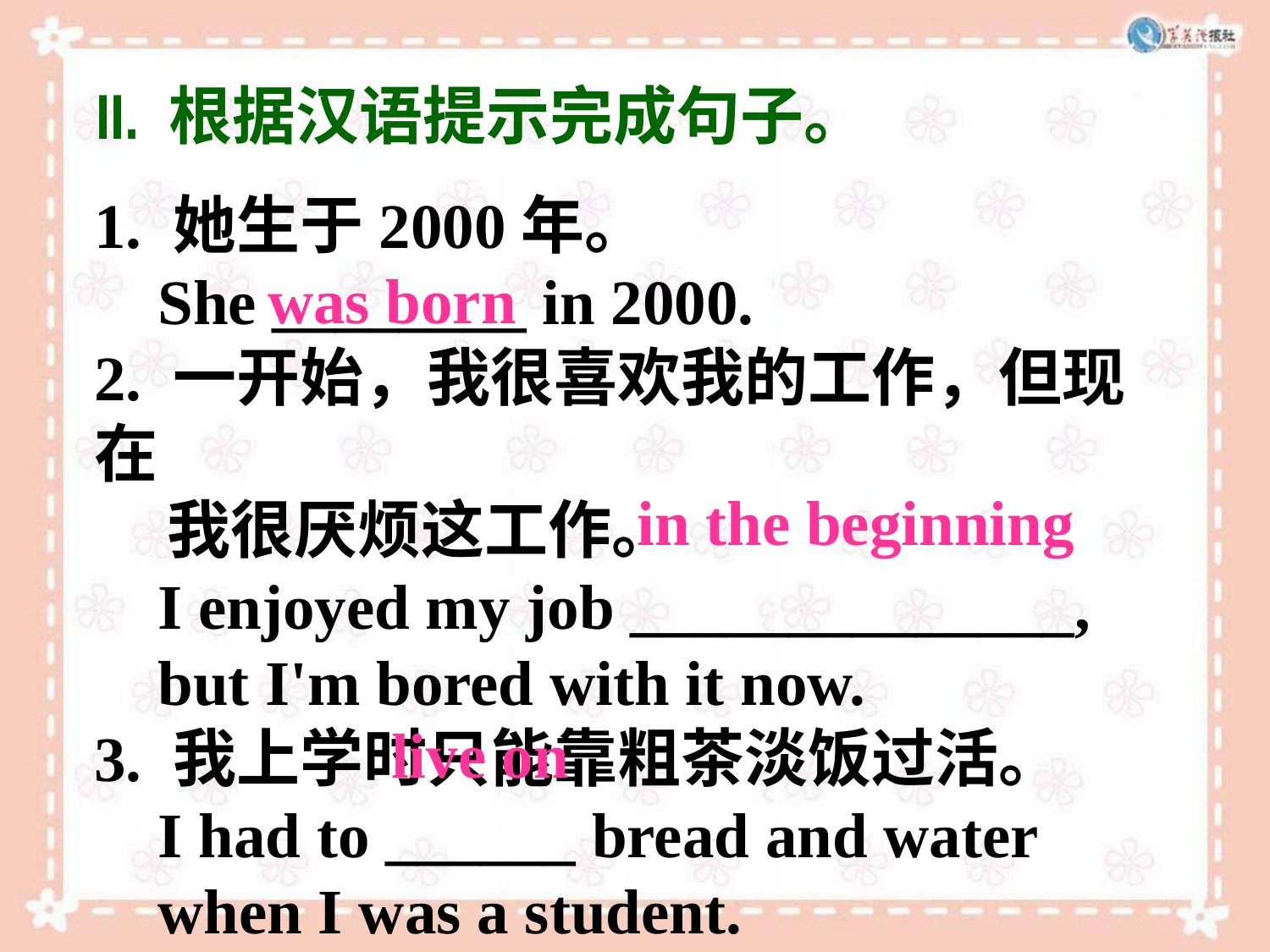

II. 根据汉语提示完成句子。
1. 她生于2000年。
    She ________ in 2000.
2. 一开始，我很喜欢我的工作，但现在
    我很厌烦这工作。
    I enjoyed my job ______________,
    but I'm bored with it now.
3. 我上学时只能靠粗茶淡饭过活。
    I had to ______ bread and water
    when I was a student.
was born
in the beginning
live on